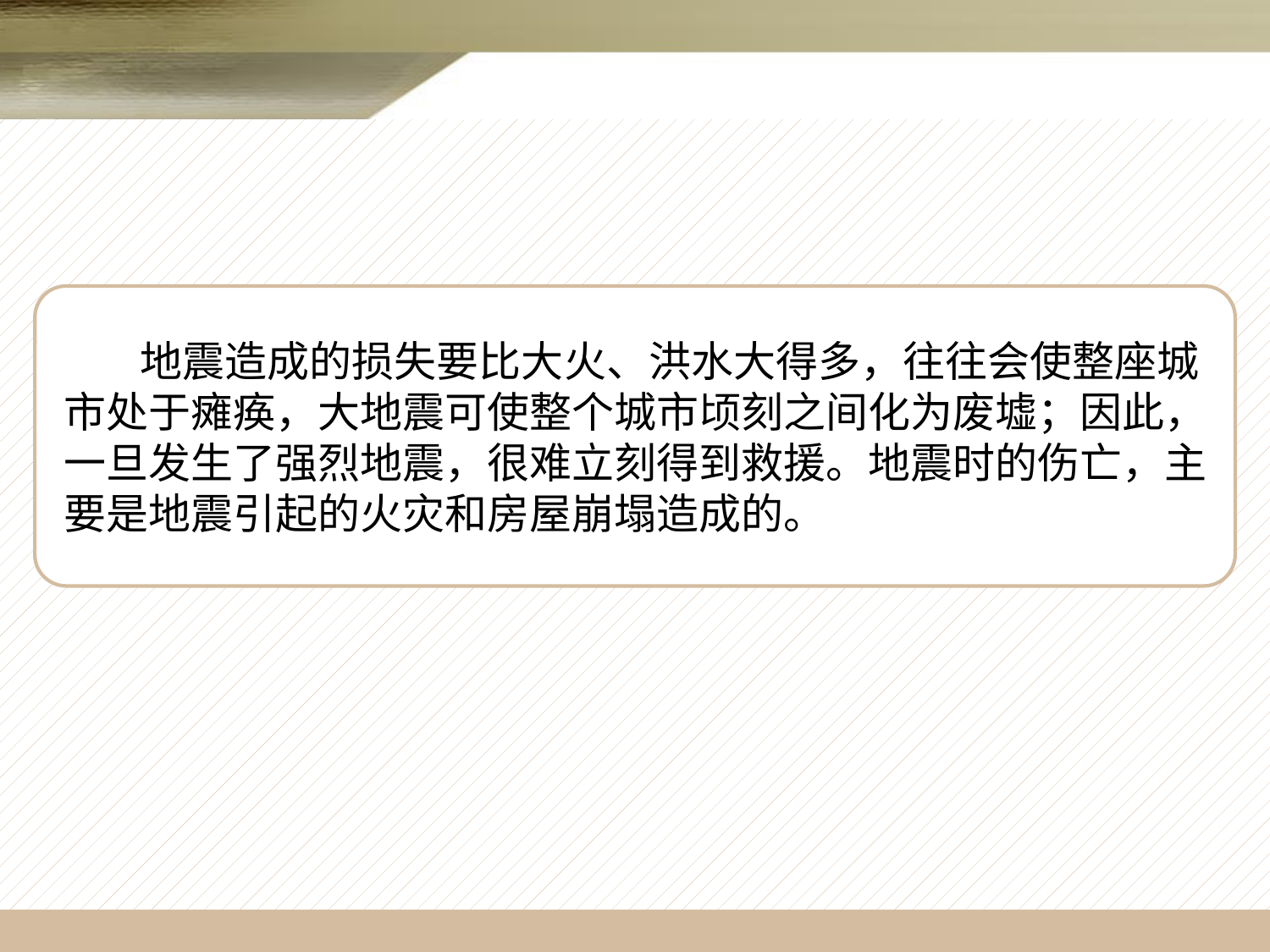

地震造成的损失要比大火、洪水大得多，往往会使整座城市处于瘫痪，大地震可使整个城市顷刻之间化为废墟；因此，一旦发生了强烈地震，很难立刻得到救援。地震时的伤亡，主要是地震引起的火灾和房屋崩塌造成的。